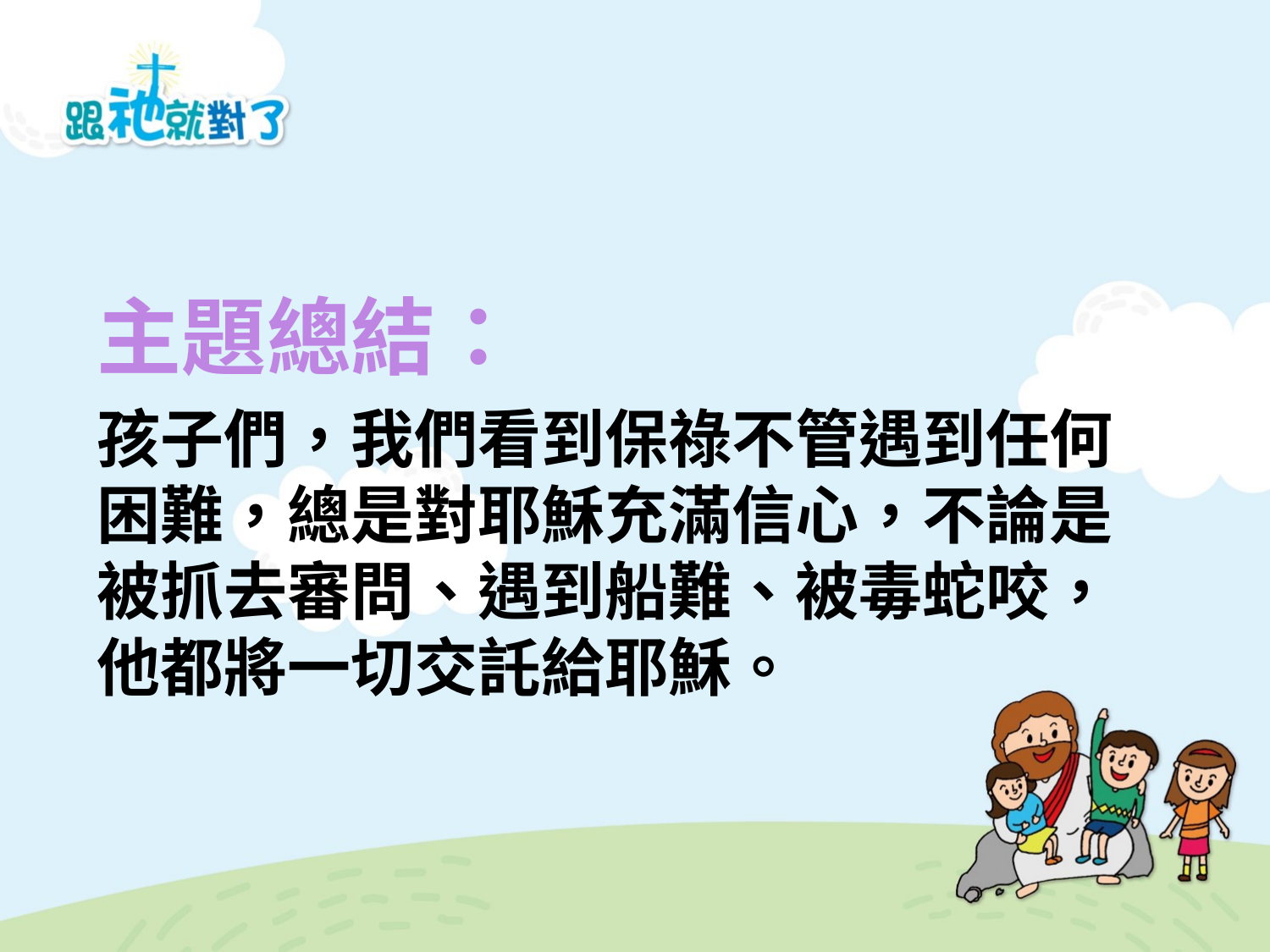

主題總結：
孩子們，我們看到保祿不管遇到任何困難，總是對耶穌充滿信心，不論是被抓去審問、遇到船難、被毒蛇咬，他都將一切交託給耶穌。